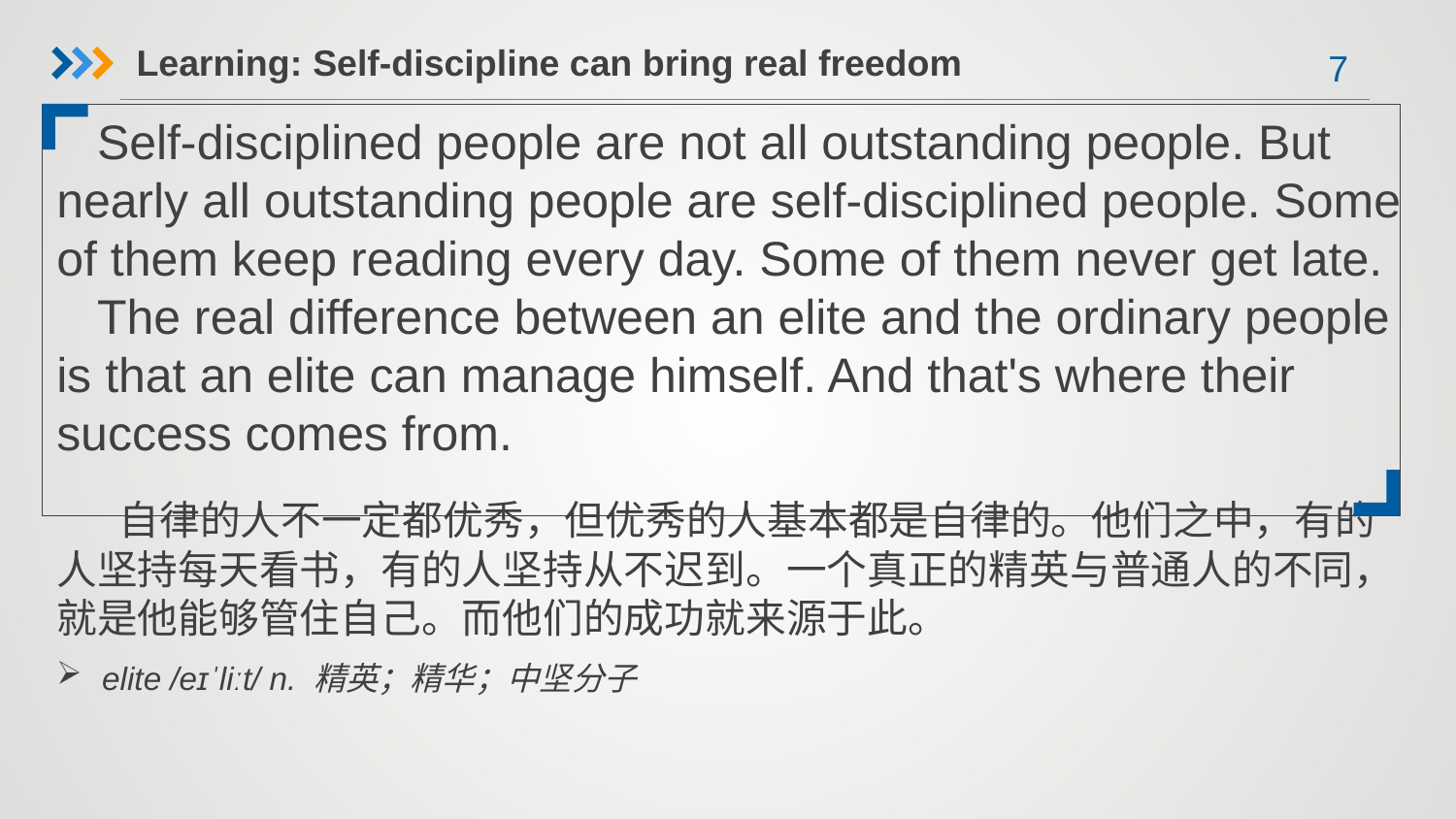

Learning: Self-discipline can bring real freedom
   Self-disciplined people are not all outstanding people. But nearly all outstanding people are self-disciplined people. Some of them keep reading every day. Some of them never get late.
   The real difference between an elite and the ordinary people is that an elite can manage himself. And that's where their success comes from.

     自律的人不一定都优秀，但优秀的人基本都是自律的。他们之中，有的人坚持每天看书，有的人坚持从不迟到。一个真正的精英与普通人的不同，就是他能够管住自己。而他们的成功就来源于此。

elite /eɪˈliːt/ n. 精英；精华；中坚分子